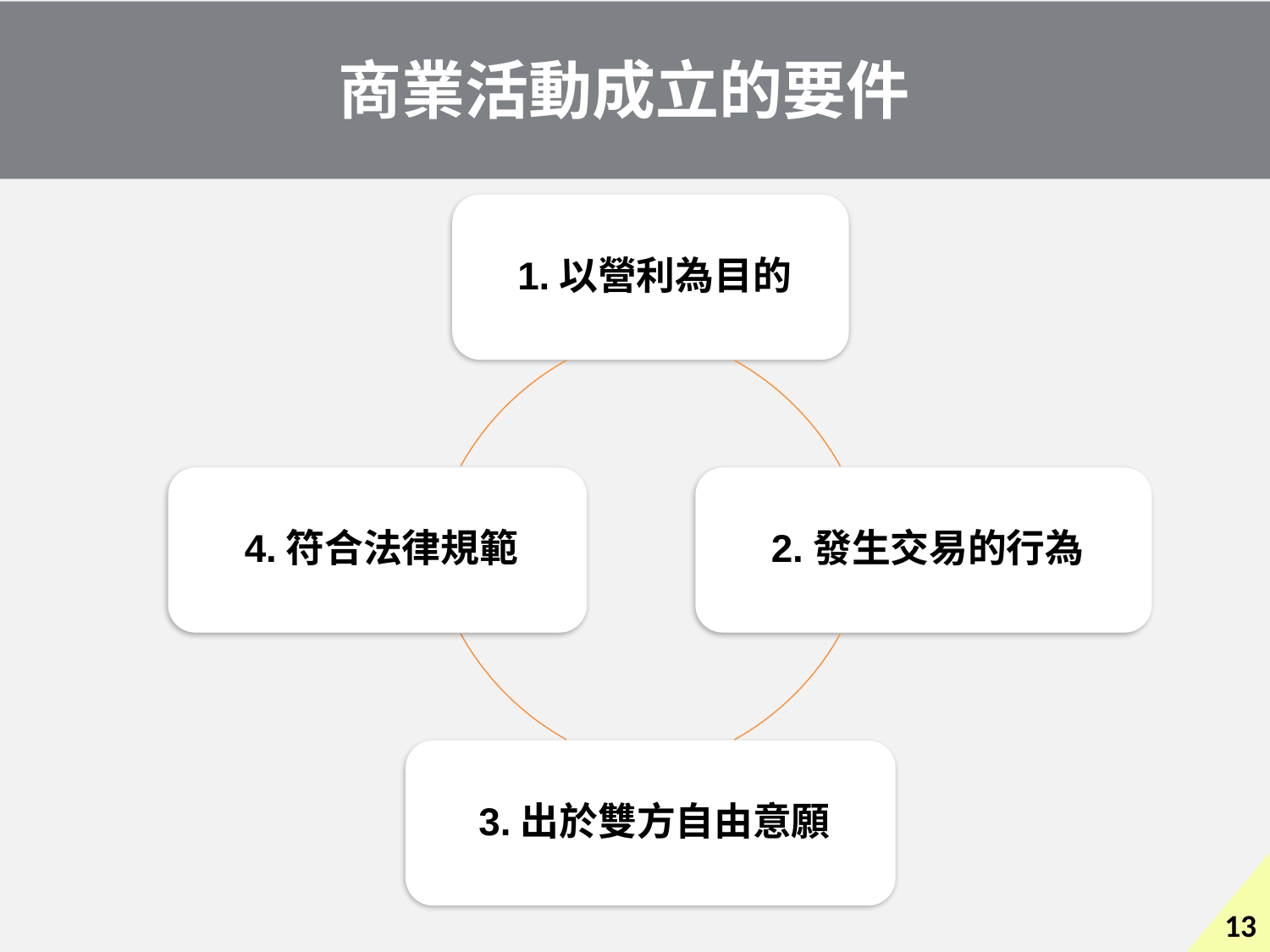

商業活動成立的要件
1.以營利為目的
2.發生交易的行為
3.出於雙方自由意願
4.符合法律規範

13